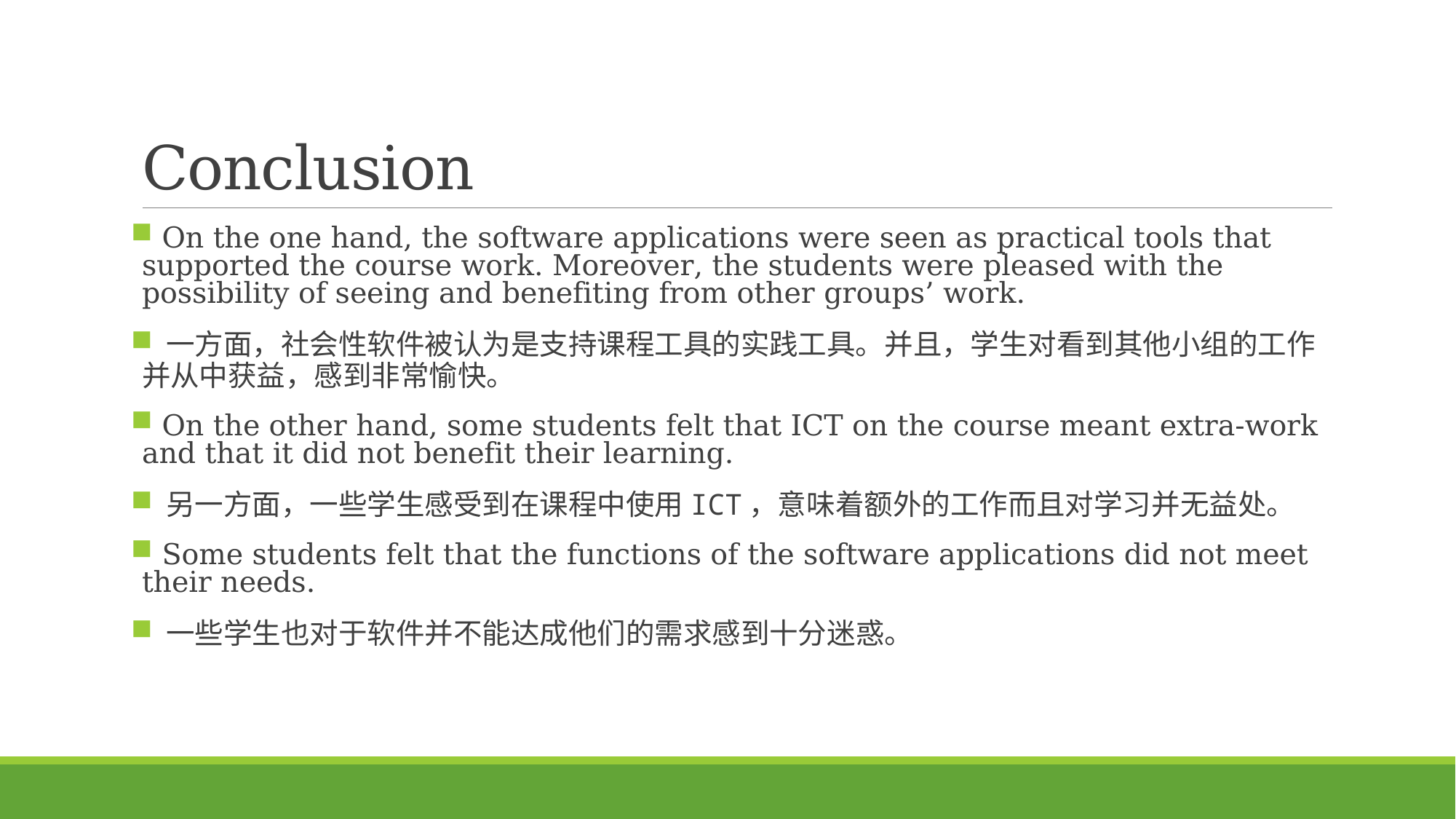

# Conclusion
 On the one hand, the software applications were seen as practical tools that supported the course work. Moreover, the students were pleased with the possibility of seeing and benefiting from other groups’ work.
 一方面，社会性软件被认为是支持课程工具的实践工具。并且，学生对看到其他小组的工作并从中获益，感到非常愉快。
 On the other hand, some students felt that ICT on the course meant extra-work and that it did not benefit their learning.
 另一方面，一些学生感受到在课程中使用ICT，意味着额外的工作而且对学习并无益处。
 Some students felt that the functions of the software applications did not meet their needs.
 一些学生也对于软件并不能达成他们的需求感到十分迷惑。